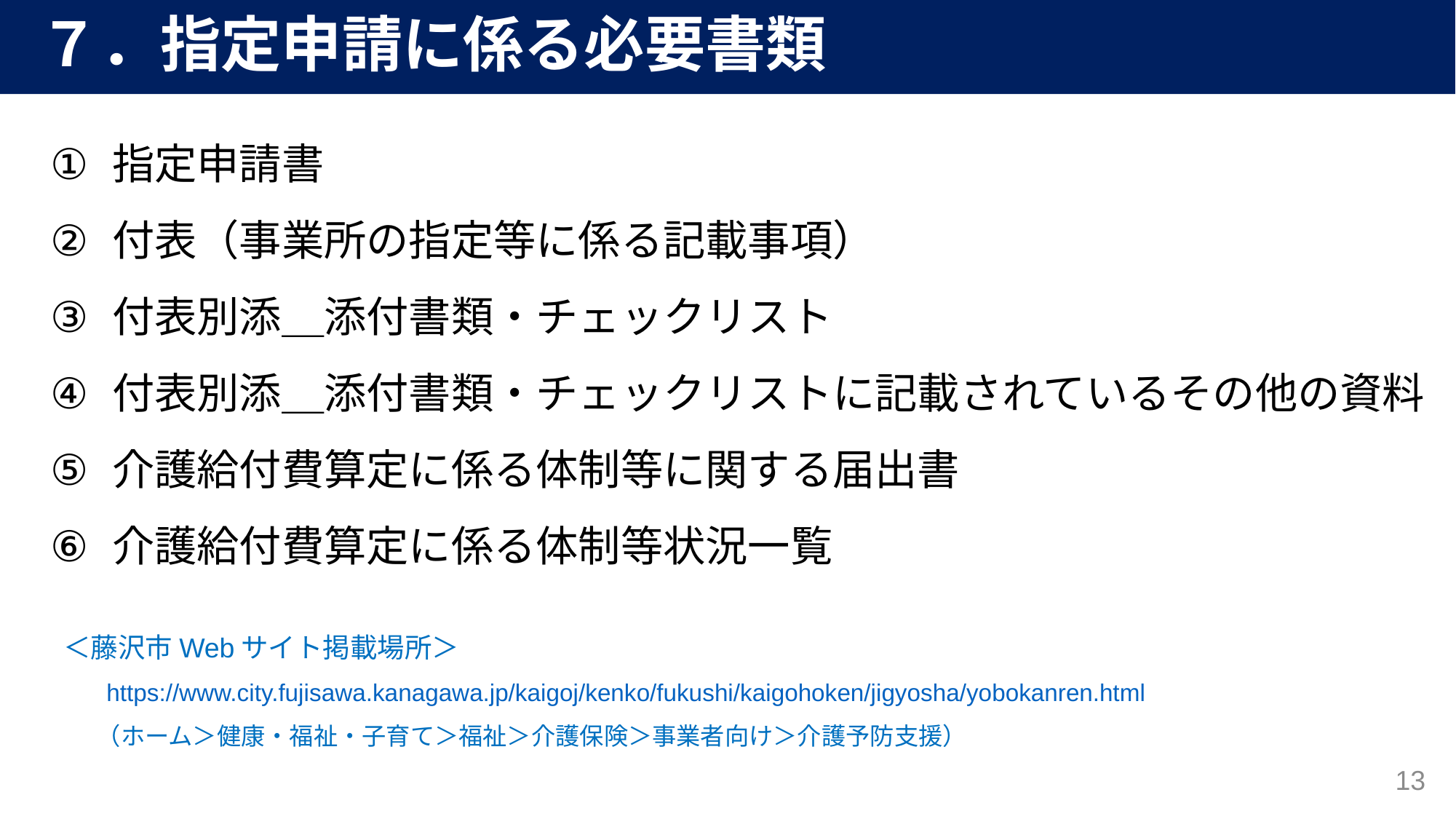

７．指定申請に係る必要書類
指定申請書

付表（事業所の指定等に係る記載事項）

付表別添＿添付書類・チェックリスト

付表別添＿添付書類・チェックリストに記載されているその他の資料

介護給付費算定に係る体制等に関する届出書

介護給付費算定に係る体制等状況一覧

＜藤沢市Webサイト掲載場所＞

https://www.city.fujisawa.kanagawa.jp/kaigoj/kenko/fukushi/kaigohoken/jigyosha/yobokanren.html

     （ホーム＞健康・福祉・子育て＞福祉＞介護保険＞事業者向け＞介護予防支援）
13